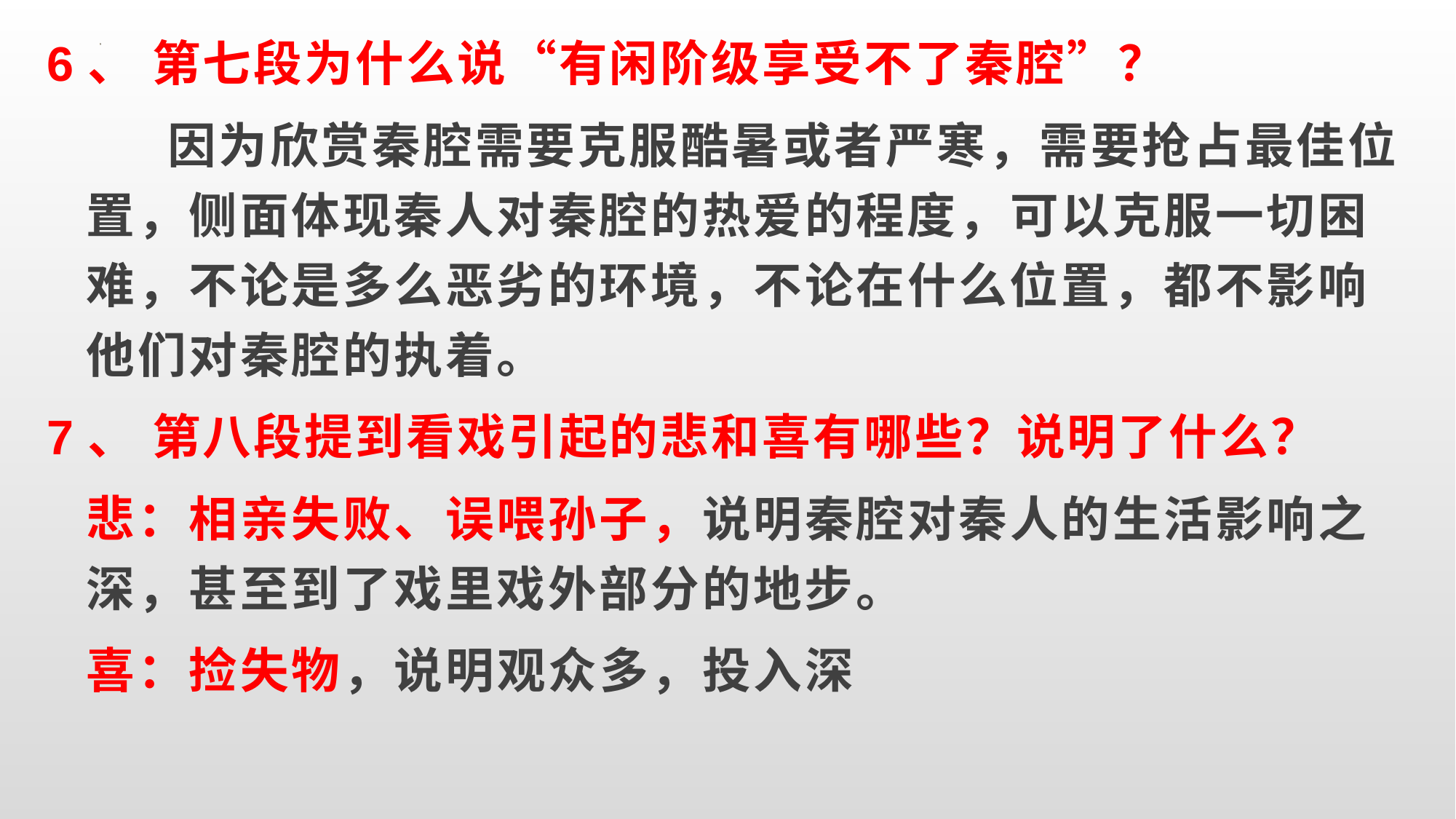

6、 第七段为什么说“有闲阶级享受不了秦腔”？
     因为欣赏秦腔需要克服酷暑或者严寒，需要抢占最佳位置，侧面体现秦人对秦腔的热爱的程度，可以克服一切困难，不论是多么恶劣的环境，不论在什么位置，都不影响他们对秦腔的执着。
7、 第八段提到看戏引起的悲和喜有哪些？说明了什么？
悲：相亲失败、误喂孙子，说明秦腔对秦人的生活影响之深，甚至到了戏里戏外部分的地步。
喜：捡失物，说明观众多，投入深